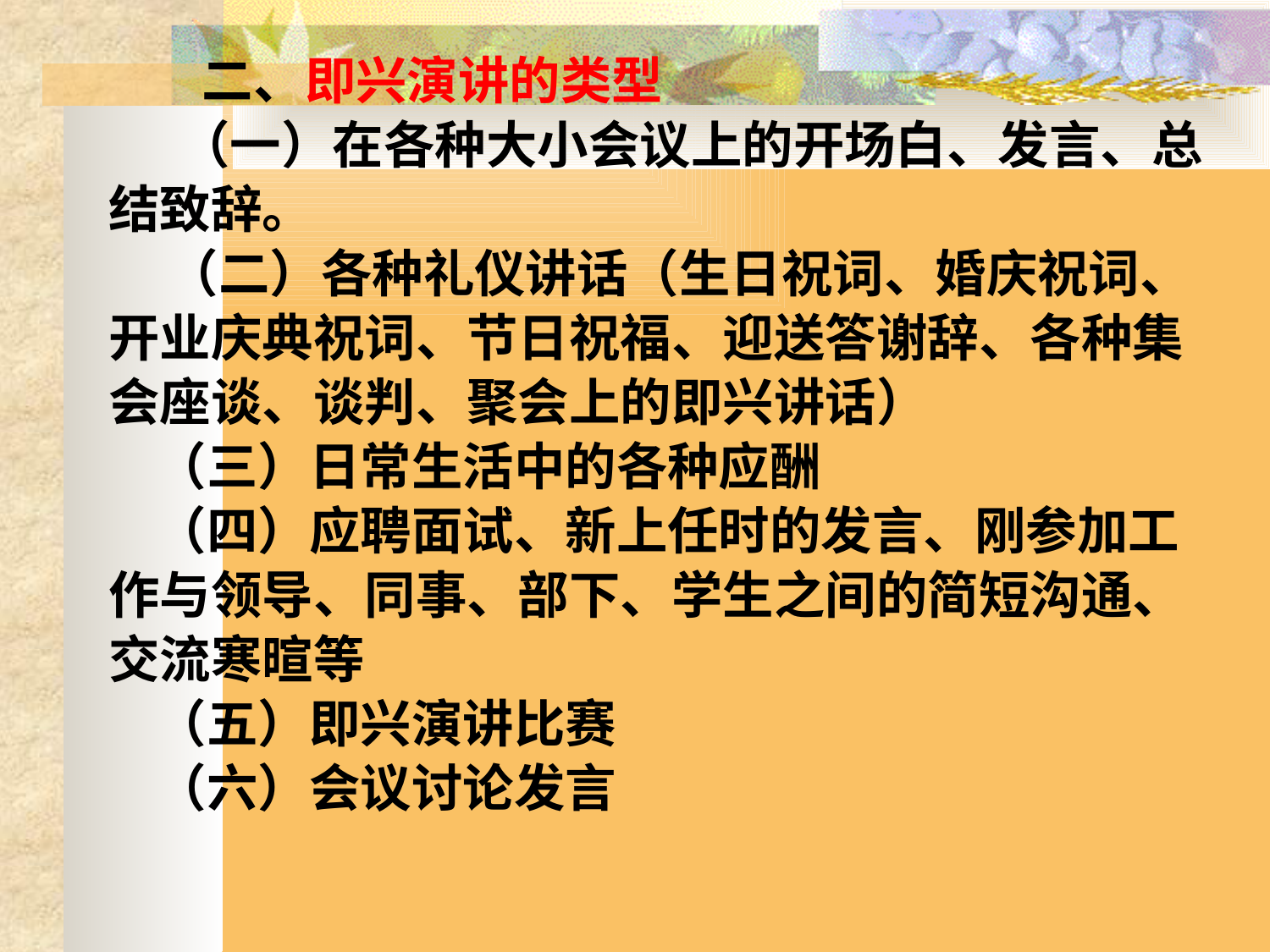

二、即兴演讲的类型
     （一）在各种大小会议上的开场白、发言、总结致辞。
    （二）各种礼仪讲话（生日祝词、婚庆祝词、开业庆典祝词、节日祝福、迎送答谢辞、各种集会座谈、谈判、聚会上的即兴讲话）
   （三）日常生活中的各种应酬
   （四）应聘面试、新上任时的发言、刚参加工作与领导、同事、部下、学生之间的简短沟通、交流寒暄等
   （五）即兴演讲比赛
   （六）会议讨论发言